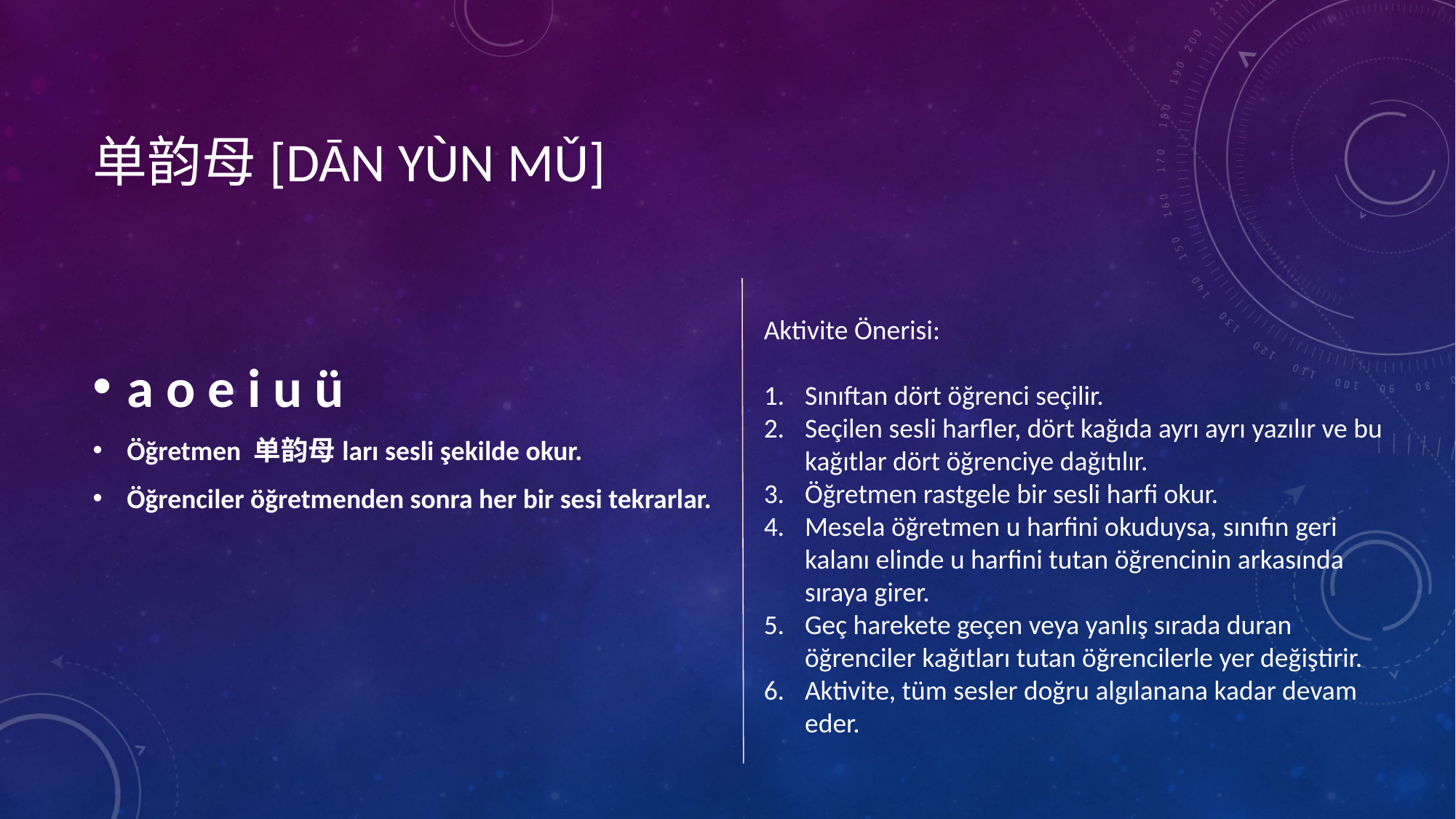

# 单韵母[dān yùn mǔ]
a o e i u ü
Öğretmen 单韵母ları sesli şekilde okur.
Öğrenciler öğretmenden sonra her bir sesi tekrarlar.

Aktivite Önerisi:

Sınıftan dört öğrenci seçilir.
Seçilen sesli harfler, dört kağıda ayrı ayrı yazılır ve bu kağıtlar dört öğrenciye dağıtılır.
Öğretmen rastgele bir sesli harfi okur.
Mesela öğretmen u harfini okuduysa, sınıfın geri kalanı elinde u harfini tutan öğrencinin arkasında sıraya girer.
Geç harekete geçen veya yanlış sırada duran öğrenciler kağıtları tutan öğrencilerle yer değiştirir.
Aktivite, tüm sesler doğru algılanana kadar devam eder.